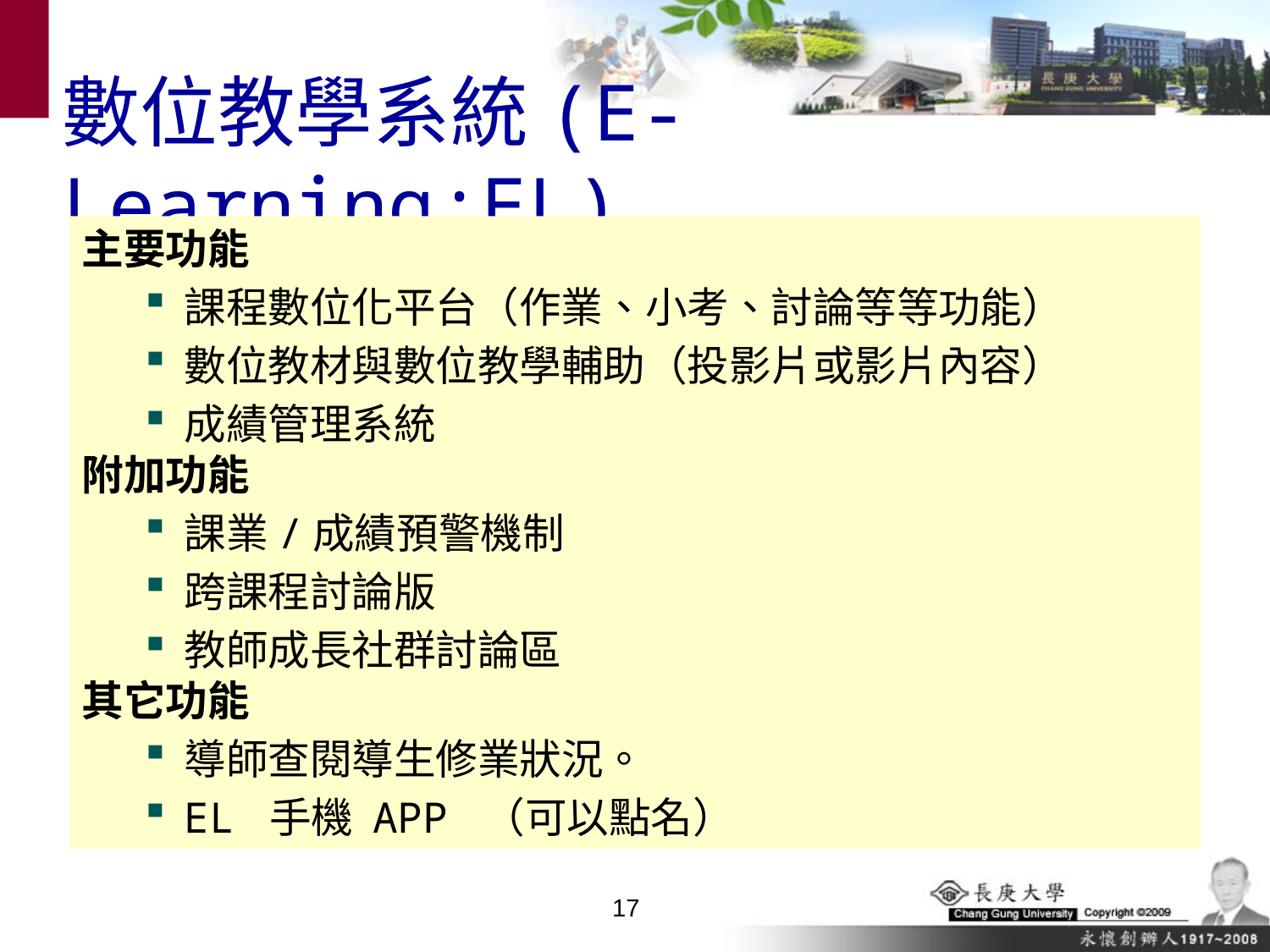

# 數位教學系統(E-Learning;EL)
主要功能
課程數位化平台（作業、小考、討論等等功能）
數位教材與數位教學輔助（投影片或影片內容）
成績管理系統
附加功能
課業/成績預警機制
跨課程討論版
教師成長社群討論區
其它功能
導師查閱導生修業狀況。
EL 手機 APP （可以點名）
17